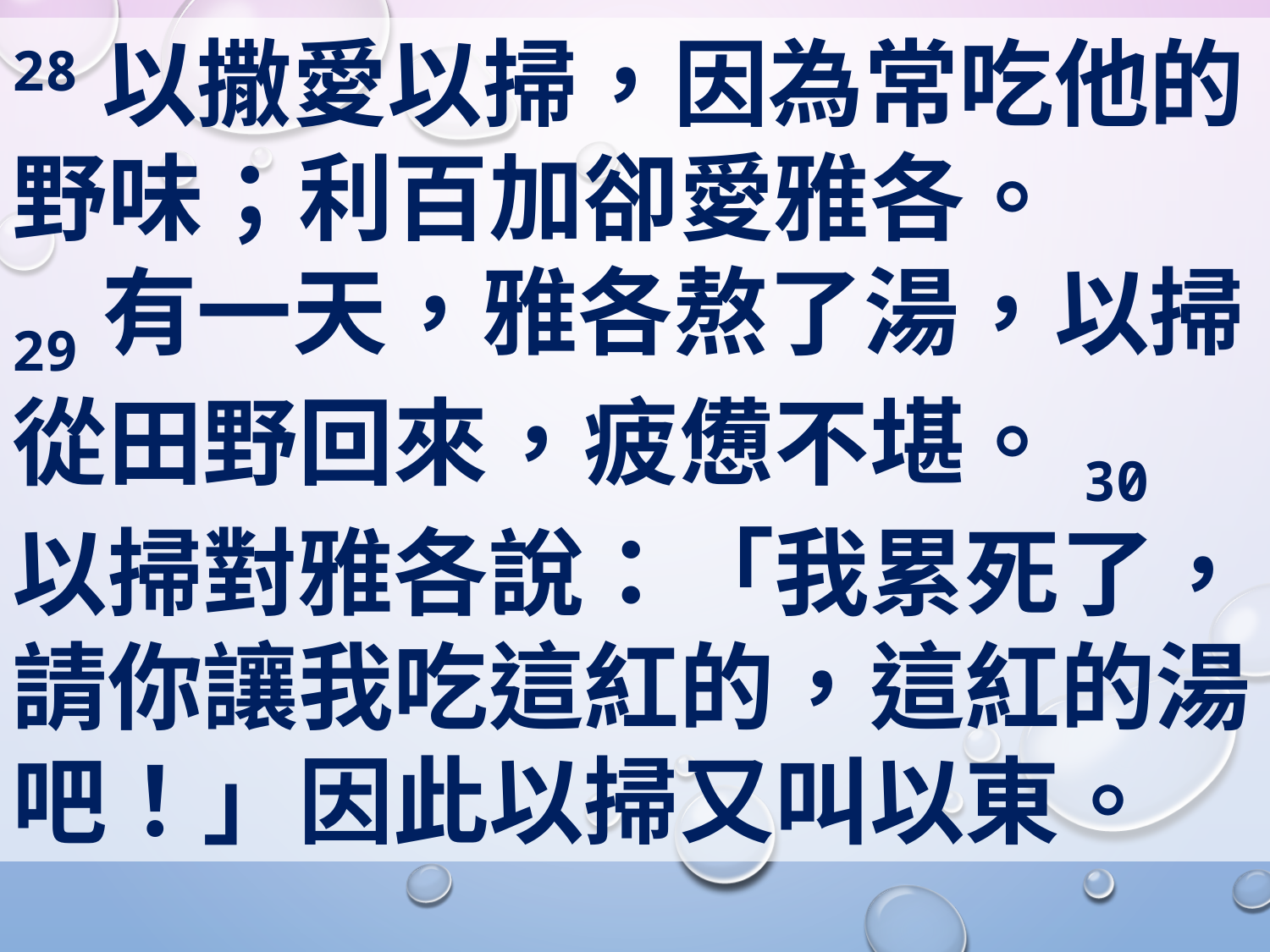

28以撒愛以掃，因為常吃他的野味；利百加卻愛雅各。
29有一天，雅各熬了湯，以掃從田野回來，疲憊不堪。30以掃對雅各說：「我累死了，請你讓我吃這紅的，這紅的湯吧！」因此以掃又叫以東。